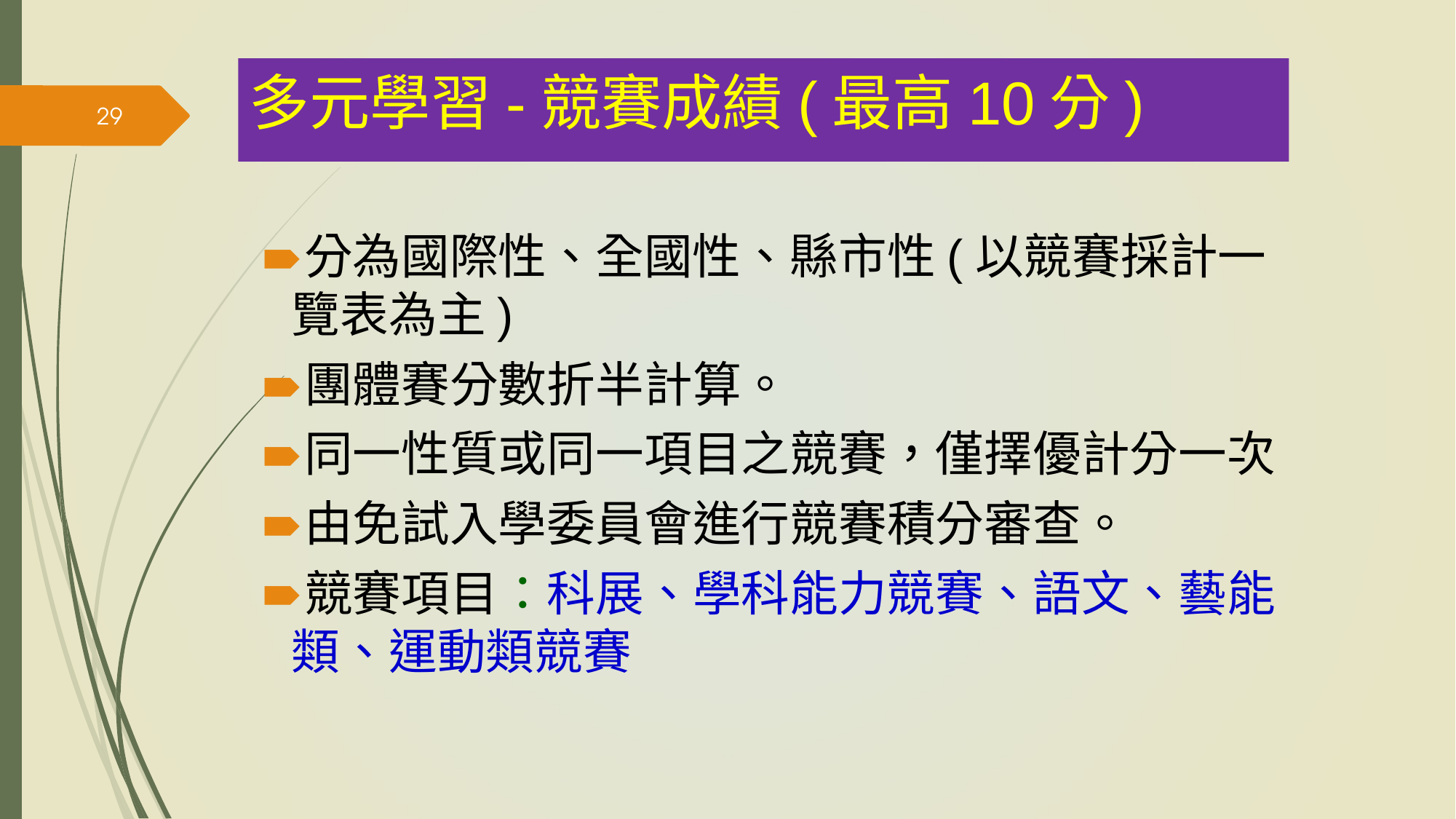

# 多元學習-競賽成績(最高10分)
29
分為國際性、全國性、縣市性(以競賽採計一覽表為主)
團體賽分數折半計算。
同一性質或同一項目之競賽，僅擇優計分一次
由免試入學委員會進行競賽積分審查。
競賽項目：科展、學科能力競賽、語文、藝能類、運動類競賽